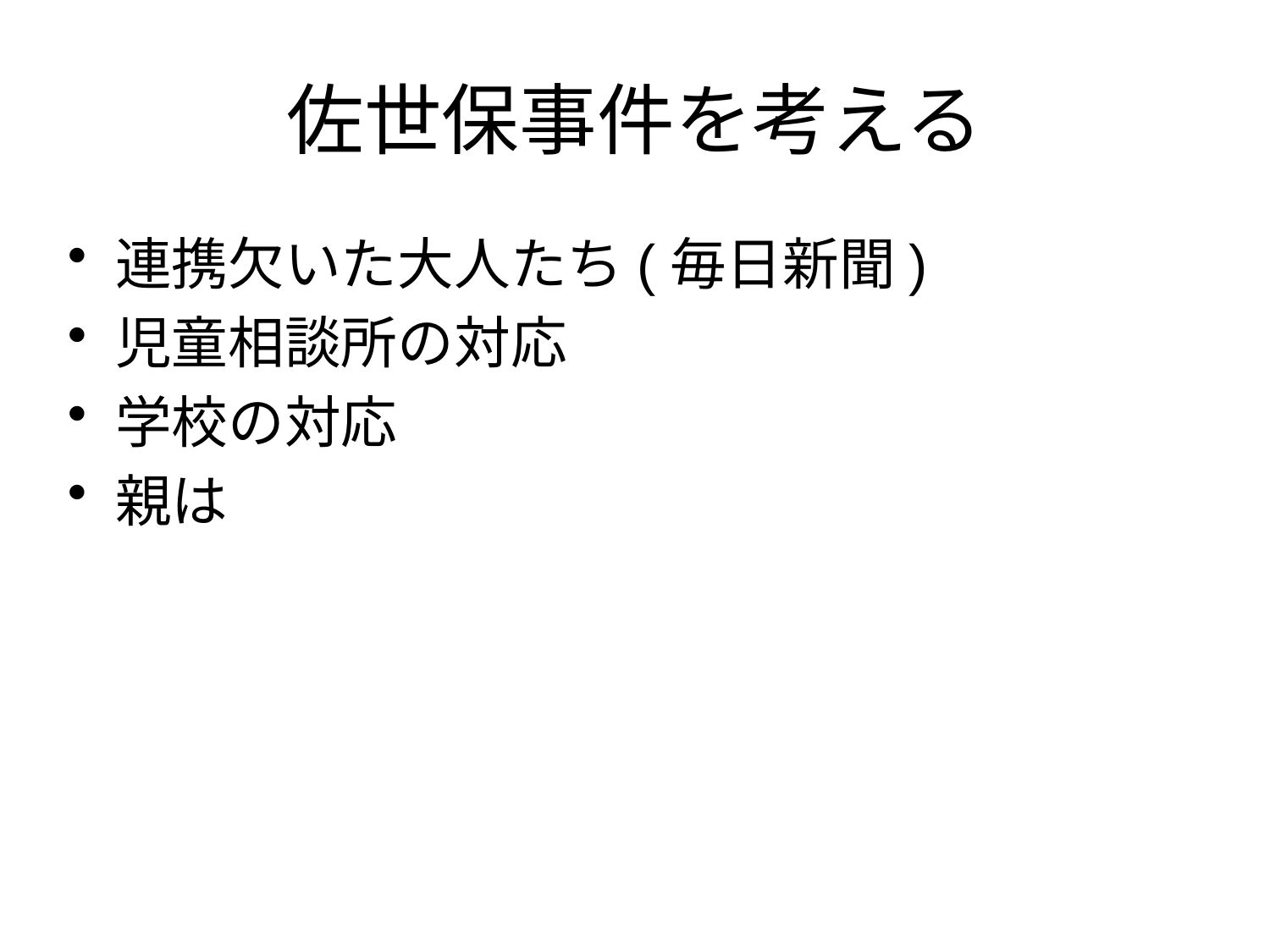

# 佐世保事件を考える
連携欠いた大人たち(毎日新聞)
児童相談所の対応
学校の対応
親は